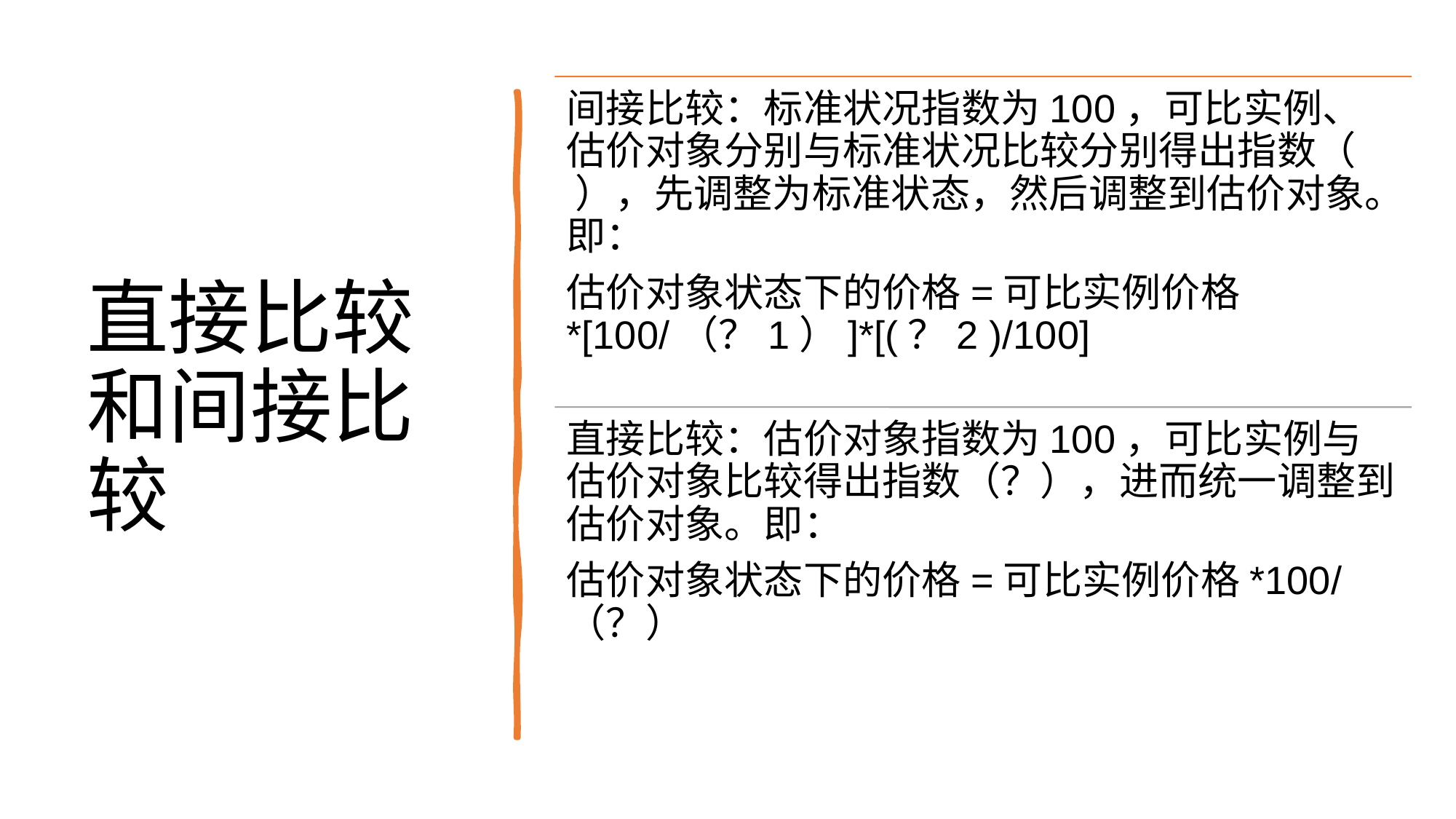

间接比较：标准状况指数为100，可比实例、估价对象分别与标准状况比较分别得出指数（    ），先调整为标准状态，然后调整到估价对象。即：
估价对象状态下的价格=可比实例价格*[100/（？1）]*[(？2 )/100]
直接比较：估价对象指数为100，可比实例与估价对象比较得出指数（？），进而统一调整到估价对象。即：
估价对象状态下的价格=可比实例价格*100/（？）
# 直接比较和间接比较